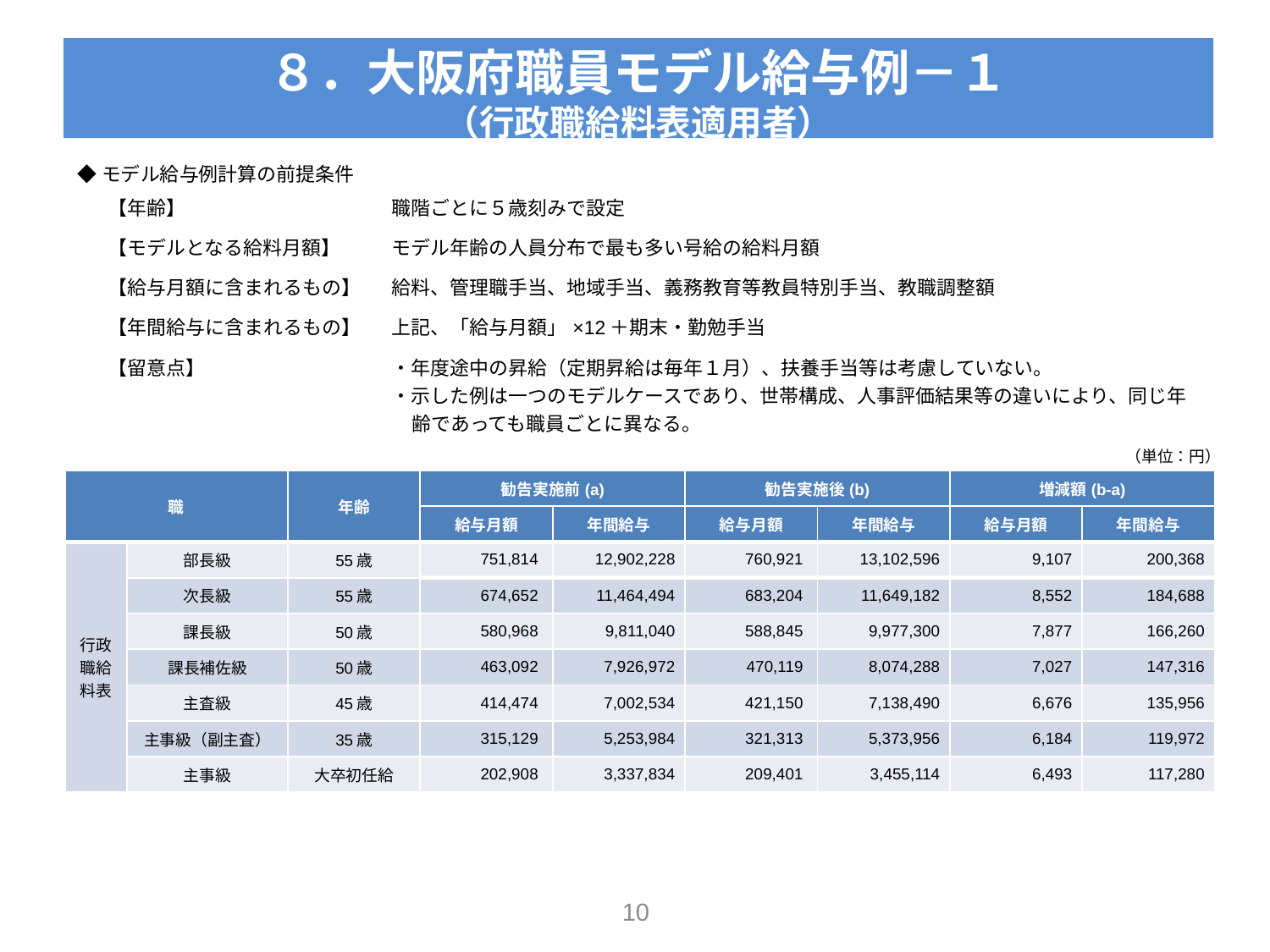

# ８．大阪府職員モデル給与例－１ （行政職給料表適用者）
◆モデル給与例計算の前提条件

| 【年齢】 | 職階ごとに５歳刻みで設定 |
| --- | --- |
| 【モデルとなる給料月額】 | モデル年齢の人員分布で最も多い号給の給料月額 |
| 【給与月額に含まれるもの】 | 給料、管理職手当、地域手当、義務教育等教員特別手当、教職調整額 |
| 【年間給与に含まれるもの】 | 上記、「給与月額」×12＋期末・勤勉手当 |
| 【留意点】 | ・年度途中の昇給（定期昇給は毎年１月）、扶養手当等は考慮していない。 ・示した例は一つのモデルケースであり、世帯構成、人事評価結果等の違いにより、同じ年齢であっても職員ごとに異なる。 |
（単位：円）
| 職 |  | 年齢 | 勧告実施前(a) |  | 勧告実施後(b) |  | 増減額(b-a) |  |
| --- | --- | --- | --- | --- | --- | --- | --- | --- |
|  |  |  | 給与月額 | 年間給与 | 給与月額 | 年間給与 | 給与月額 | 年間給与 |
| 行政職給料表 | 部長級 | 55歳 | 751,814 | 12,902,228 | 760,921 | 13,102,596 | 9,107 | 200,368 |
|  | 次長級 | 55歳 | 674,652 | 11,464,494 | 683,204 | 11,649,182 | 8,552 | 184,688 |
|  | 課長級 | 50歳 | 580,968 | 9,811,040 | 588,845 | 9,977,300 | 7,877 | 166,260 |
|  | 課長補佐級 | 50歳 | 463,092 | 7,926,972 | 470,119 | 8,074,288 | 7,027 | 147,316 |
|  | 主査級 | 45歳 | 414,474 | 7,002,534 | 421,150 | 7,138,490 | 6,676 | 135,956 |
|  | 主事級（副主査） | 35歳 | 315,129 | 5,253,984 | 321,313 | 5,373,956 | 6,184 | 119,972 |
|  | 主事級 | 大卒初任給 | 202,908 | 3,337,834 | 209,401 | 3,455,114 | 6,493 | 117,280 |
10